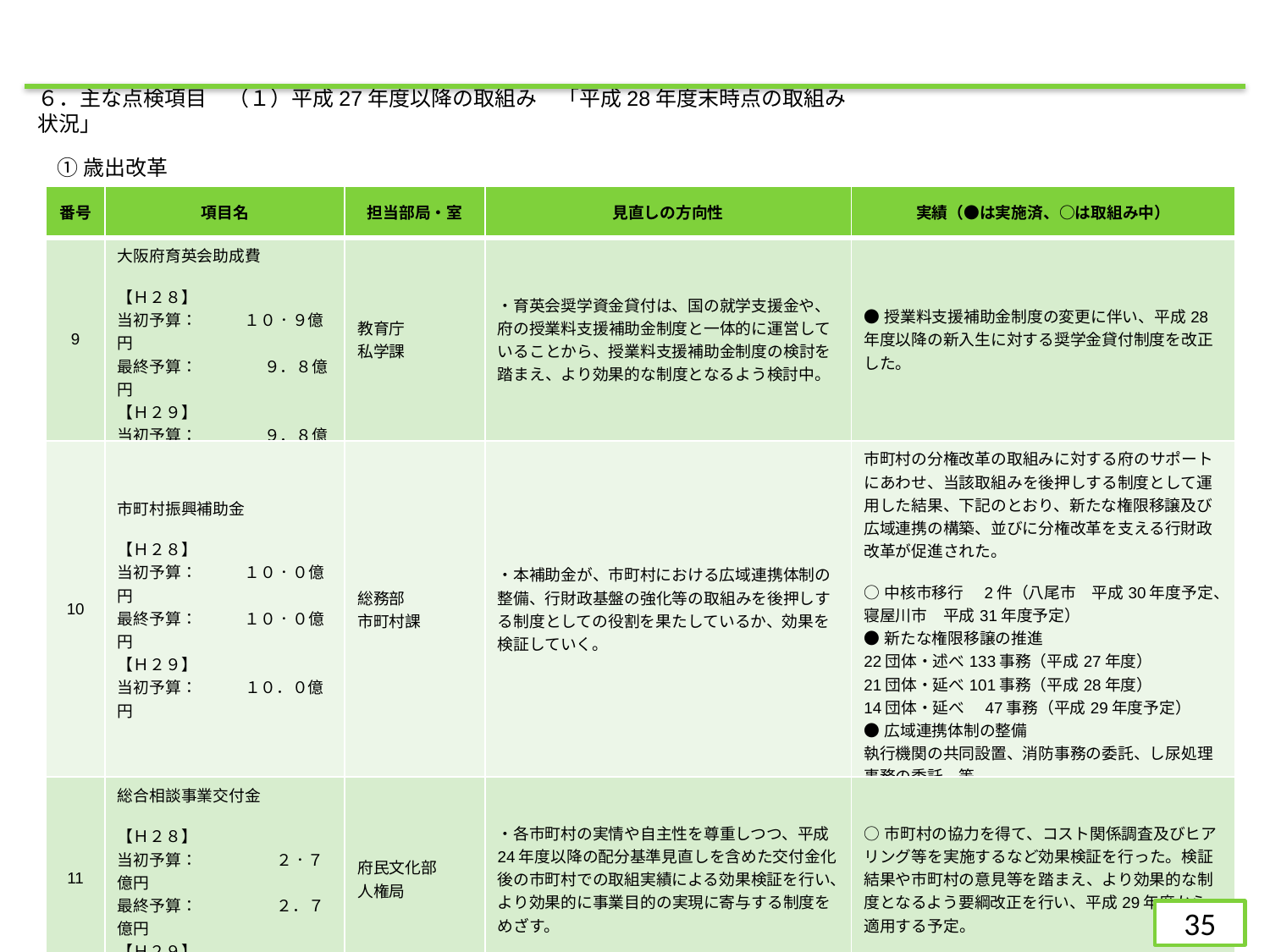

６．主な点検項目　（１）平成27年度以降の取組み　「平成28年度末時点の取組み状況」

①歳出改革
| 番号 | 項目名 | 担当部局・室 | 見直しの方向性 | 実績（●は実施済、○は取組み中） |
| --- | --- | --- | --- | --- |
| 9 | 大阪府育英会助成費 【Ｈ２８】 当初予算：　　　１０．９億円 最終予算：　　　　 ９．８億円 【Ｈ２９】 当初予算：　　　　 ９．８億円 | 教育庁 私学課 | ・育英会奨学資金貸付は、国の就学支援金や、府の授業料支援補助金制度と一体的に運営していることから、授業料支援補助金制度の検討を踏まえ、より効果的な制度となるよう検討中。 | ●授業料支援補助金制度の変更に伴い、平成28年度以降の新入生に対する奨学金貸付制度を改正した。 |
| 10 | 市町村振興補助金 【Ｈ２８】 当初予算：　　　１０．０億円 最終予算：　　　１０．０億円 【Ｈ２９】 当初予算：　　　１０．０億円 | 総務部 市町村課 | ・本補助金が、市町村における広域連携体制の整備、行財政基盤の強化等の取組みを後押しする制度としての役割を果たしているか、効果を検証していく。 | 市町村の分権改革の取組みに対する府のサポートにあわせ、当該取組みを後押しする制度として運用した結果、下記のとおり、新たな権限移譲及び広域連携の構築、並びに分権改革を支える行財政改革が促進された。 ○中核市移行　2件（八尾市　平成30年度予定、 寝屋川市　平成31年度予定） ●新たな権限移譲の推進 22団体・述べ133事務（平成27年度） 21団体・延べ101事務（平成28年度） 14団体・延べ　47事務（平成29年度予定） ●広域連携体制の整備 執行機関の共同設置、消防事務の委託、し尿処理事務の委託　等 ●行財政改革の推進 公共施設の統廃合、共同クラウドの導入　等 |
| 11 | 総合相談事業交付金 【Ｈ２８】 当初予算：　　　　　２．７億円 最終予算：　　　　　２．７億円 【Ｈ２９】 当初予算：　　　　　２．７億円 | 府民文化部 人権局 | ・各市町村の実情や自主性を尊重しつつ、平成24年度以降の配分基準見直しを含めた交付金化後の市町村での取組実績による効果検証を行い、より効果的に事業目的の実現に寄与する制度をめざす。 | ○市町村の協力を得て、コスト関係調査及びヒアリング等を実施するなど効果検証を行った。検証結果や市町村の意見等を踏まえ、より効果的な制度となるよう要綱改正を行い、平成29年度から適用する予定。 |
35